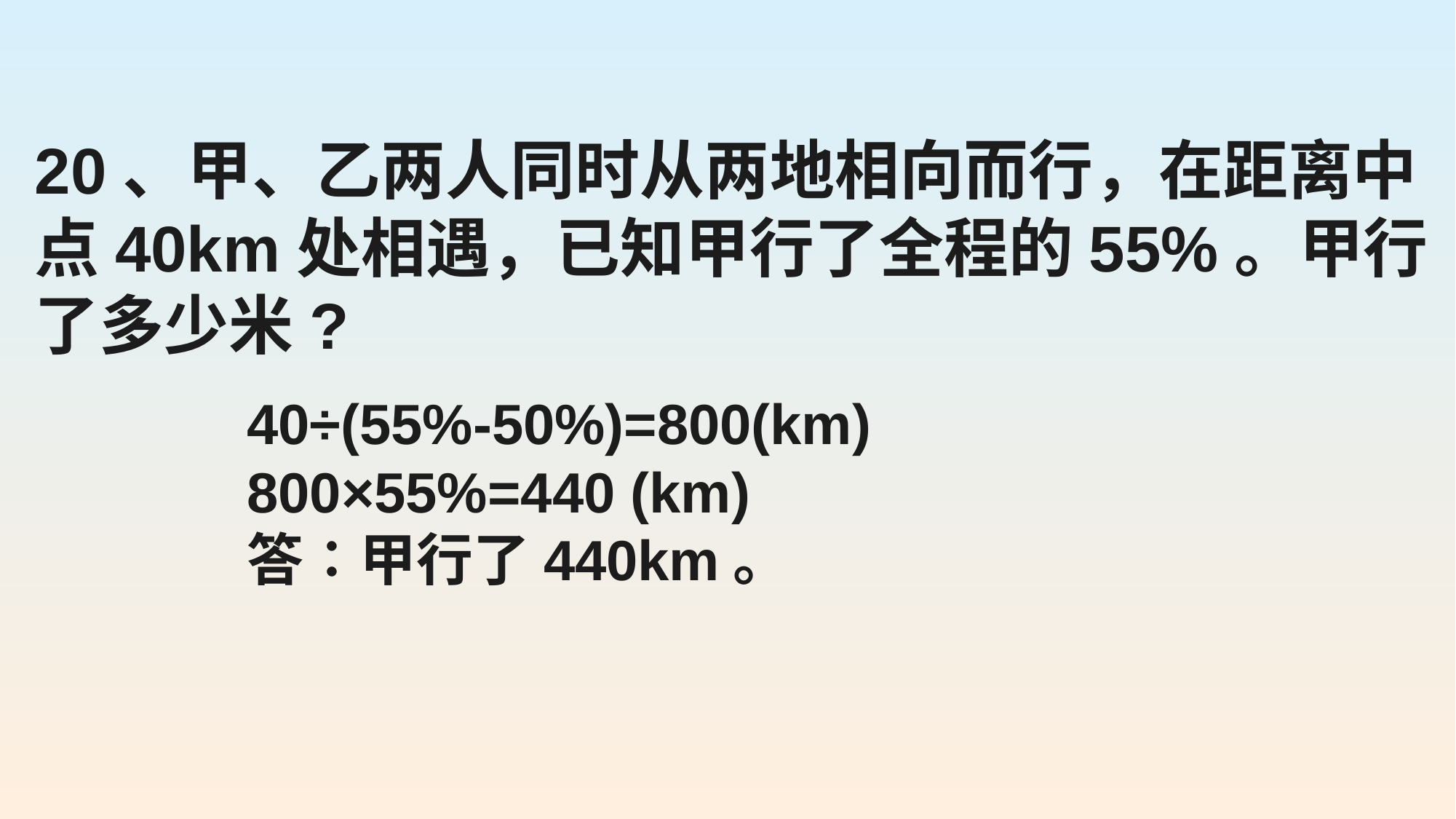

20、甲、乙两人同时从两地相向而行，在距离中点40km处相遇，已知甲行了全程的55%。甲行了多少米?
40÷(55%-50%)=800(km)
800×55%=440 (km)
答∶甲行了440km。